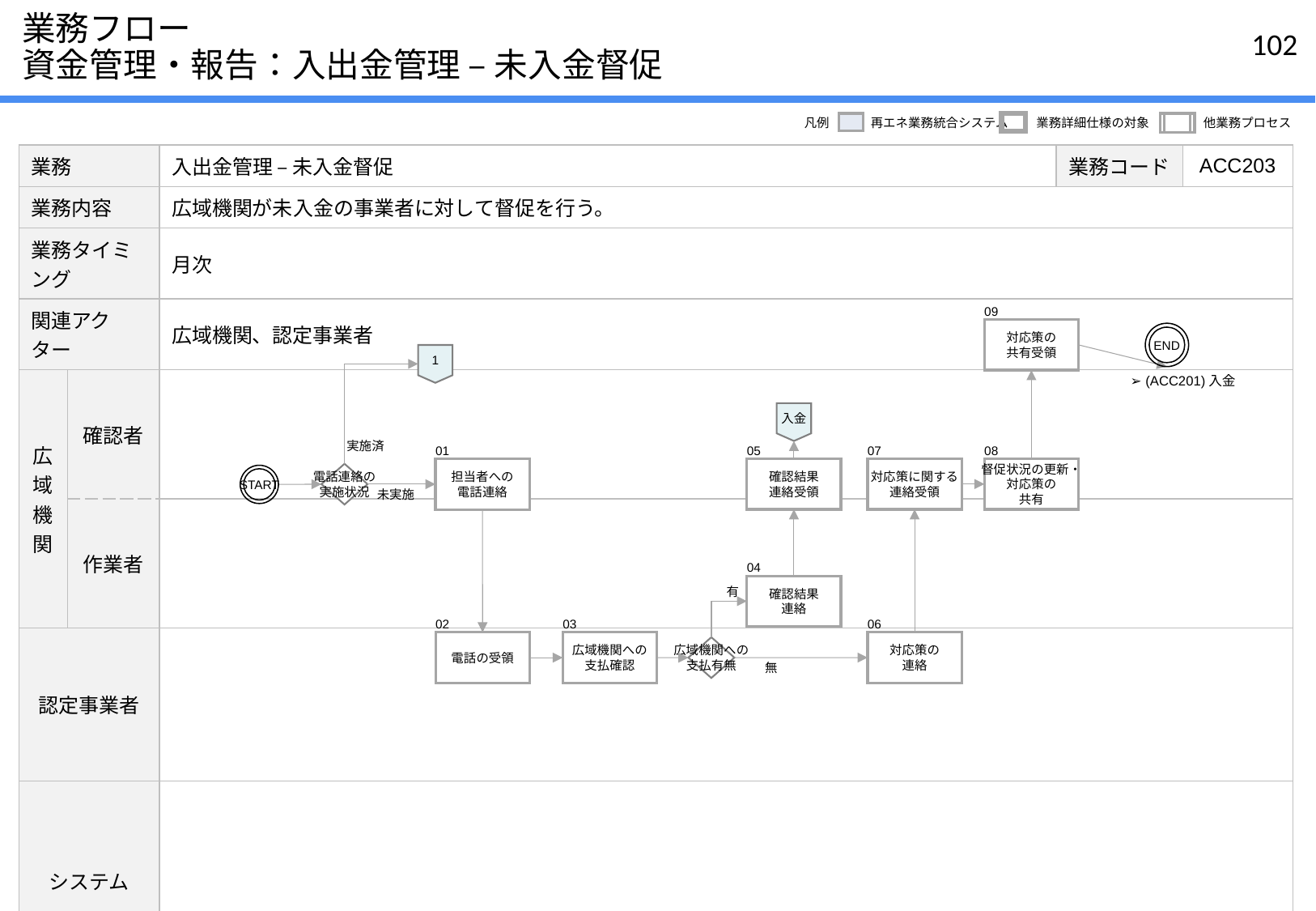

# 業務フロー 資金管理・報告：入出金管理 – 未入金督促
凡例
再エネ業務統合システム
業務詳細仕様の対象
他業務プロセス

| 業務 |  | 入出金管理 – 未入金督促 | 業務コード | ACC203 |
| --- | --- | --- | --- | --- |
| 業務内容 |  | 広域機関が未入金の事業者に対して督促を行う。 |  |  |
| 業務タイミング |  | 月次 |  |  |
| 関連アクター |  | 広域機関、認定事業者 |  |  |
| 広域機関 | 確認者 |  |  |  |
|  | 作業者 |  |  |  |
| 認定事業者 |  |  |  |  |
| システム |  |  |  |  |
09
対応策の
共有受領
END
1
➢ (ACC201)入金
入金
実施済
01
担当者への
電話連絡
05
確認結果
連絡受領
07
対応策に関する
連絡受領
08
督促状況の更新・
対応策の
共有

電話連絡の
実施状況
START

未実施
04
確認結果
連絡
有
02
電話の受領
03
広域機関への
支払確認
06
対応策の
連絡
広域機関への
支払有無
無